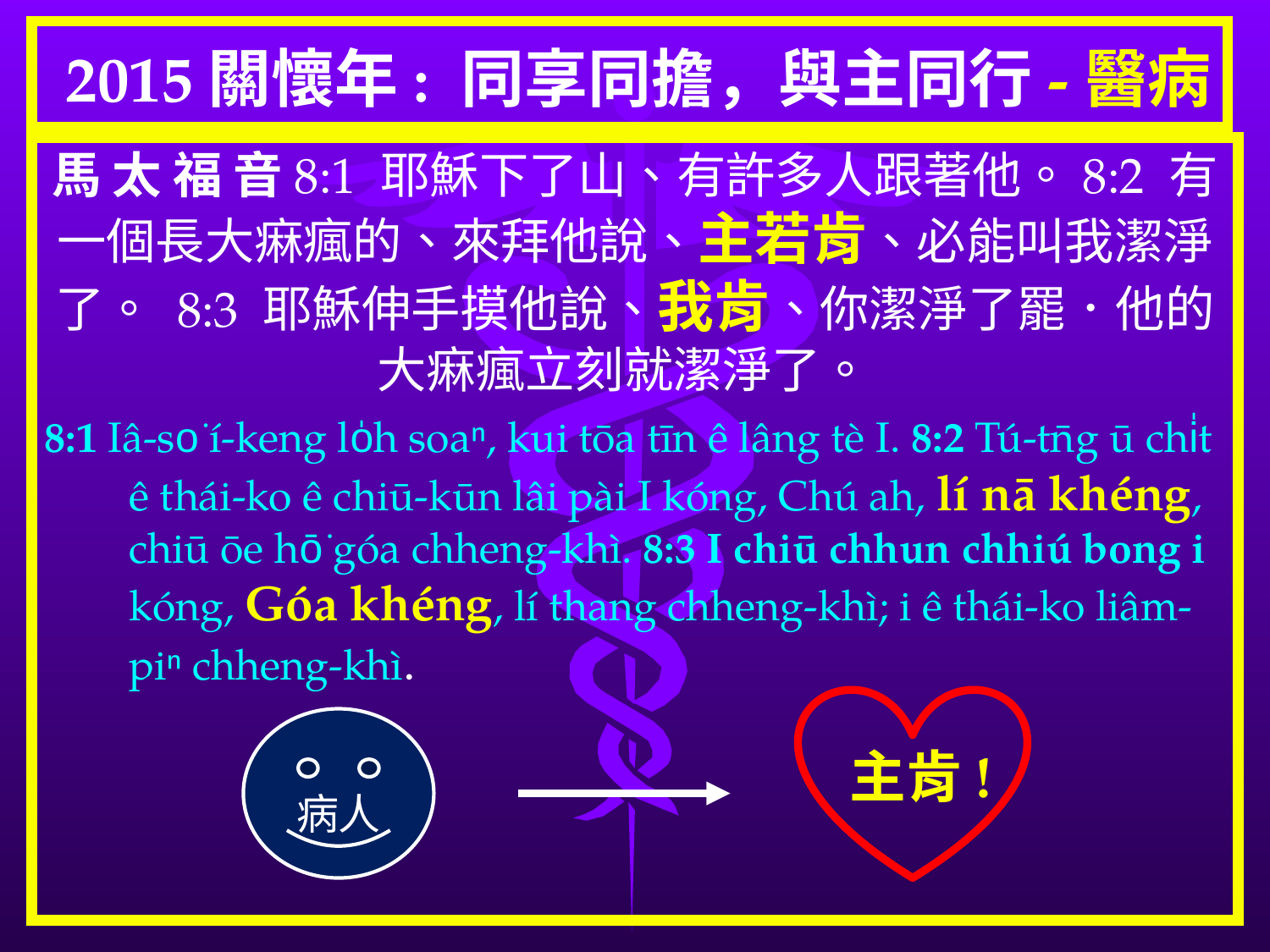

# 2015關懷年: 同享同擔，與主同行-醫病
馬 太 福 音8:1 耶穌下了山、有許多人跟著他。8:2 有一個長大痳瘋的、來拜他說、主若肯、必能叫我潔淨了。 8:3 耶穌伸手摸他說、我肯、你潔淨了罷．他的大痳瘋立刻就潔淨了。
8:1 Iâ-so͘ í-keng lo̍h soaⁿ, kui tōa tīn ê lâng tè I. 8:2 Tú-tn̄g ū chi̍t ê thái-ko ê chiū-kūn lâi pài I kóng, Chú ah, lí nā khéng, chiū ōe hō͘ góa chheng-khì. 8:3 I chiū chhun chhiú bong i kóng, Góa khéng, lí thang chheng-khì; i ê thái-ko liâm-piⁿ chheng-khì.

主肯!

病人